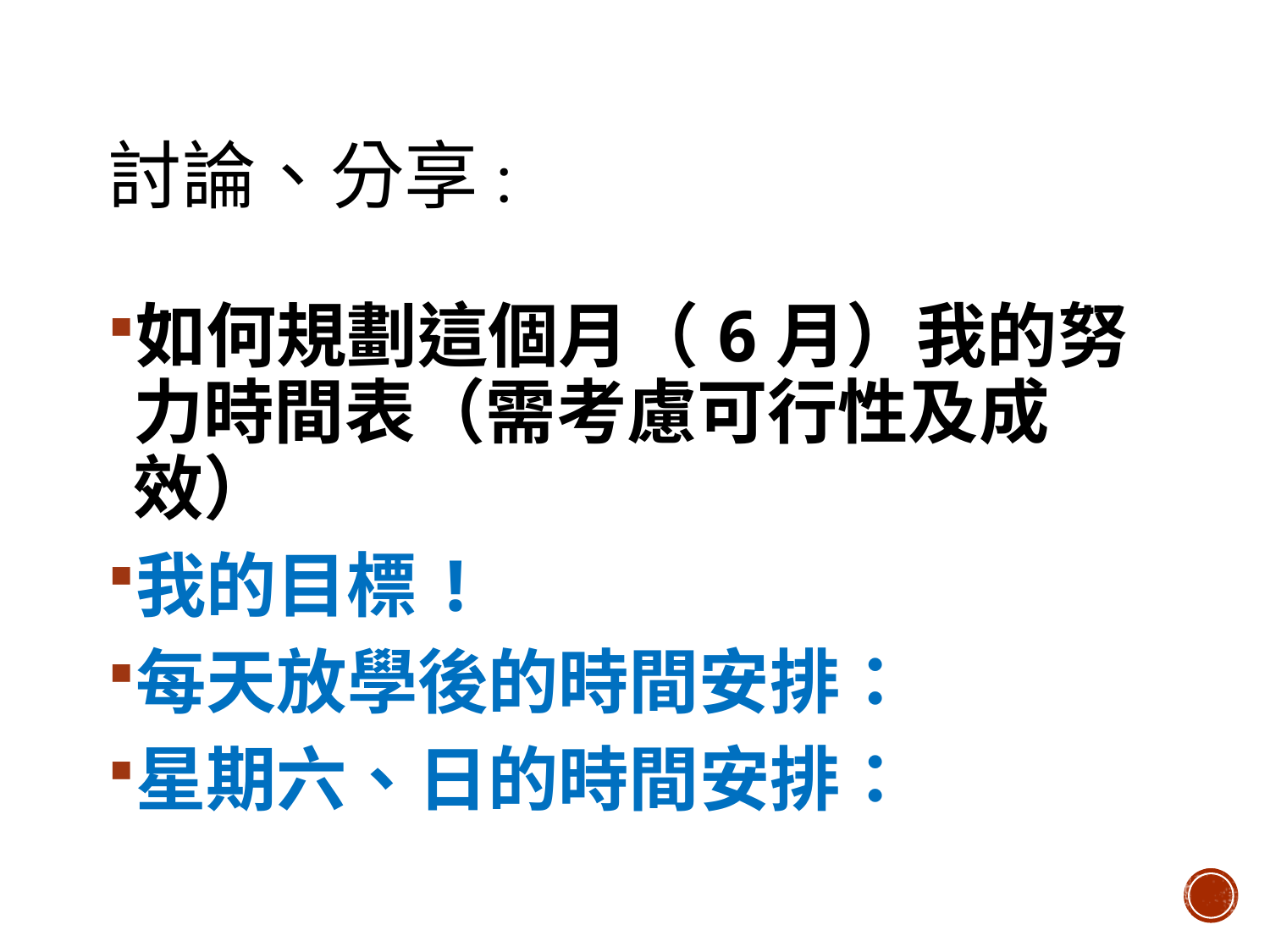

# 討論、分享:
如何規劃這個月（6月）我的努力時間表（需考慮可行性及成效）
我的目標!
每天放學後的時間安排：
星期六、日的時間安排：